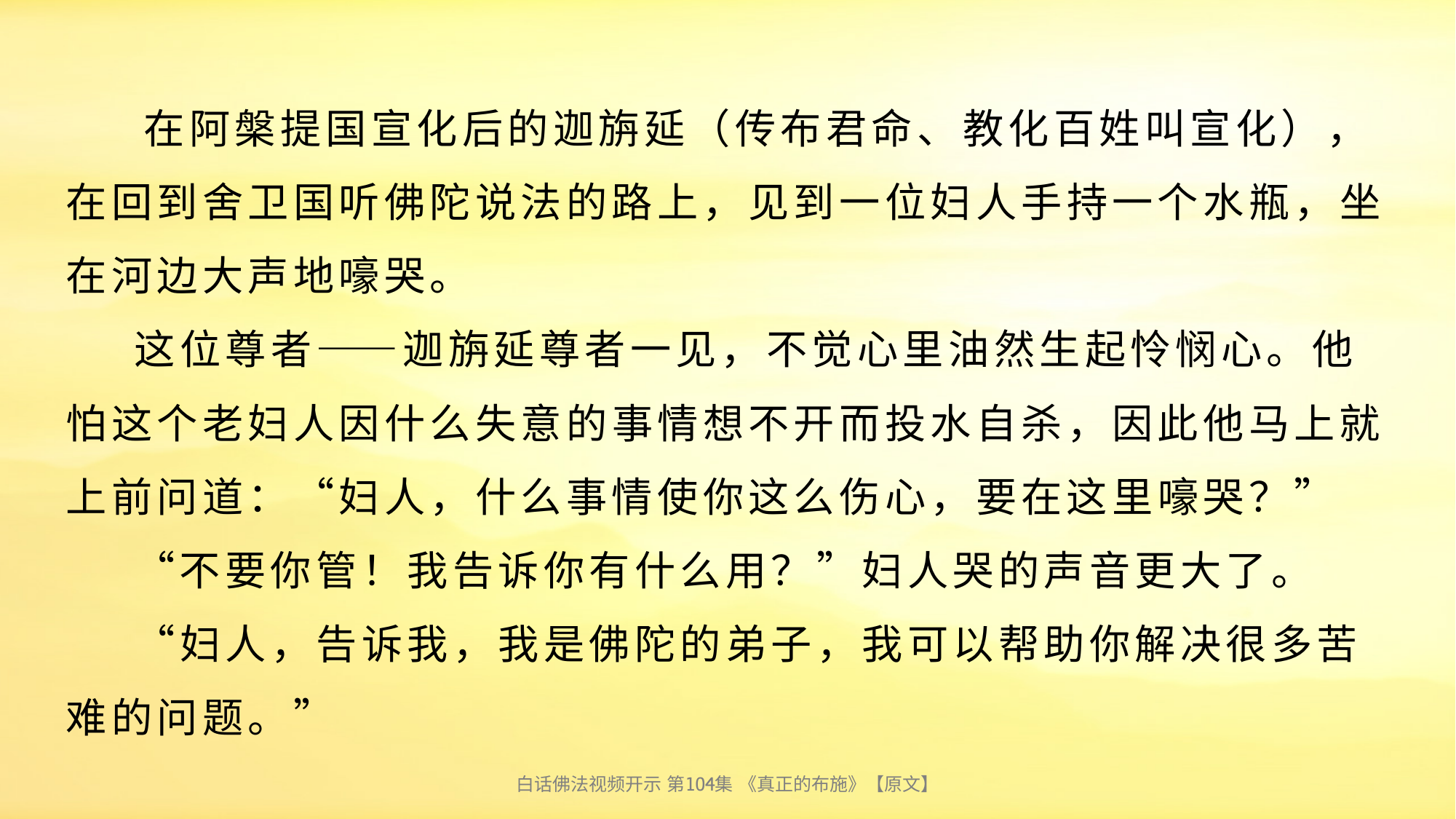

# 在阿槃提国宣化后的迦旃延（传布君命、教化百姓叫宣化），在回到舍卫国听佛陀说法的路上，见到一位妇人手持一个水瓶，坐在河边大声地嚎哭。 这位尊者——迦旃延尊者一见，不觉心里油然生起怜悯心。他怕这个老妇人因什么失意的事情想不开而投水自杀，因此他马上就上前问道：“妇人，什么事情使你这么伤心，要在这里嚎哭？” “不要你管！我告诉你有什么用？”妇人哭的声音更大了。 “妇人，告诉我，我是佛陀的弟子，我可以帮助你解决很多苦难的问题。”
白话佛法视频开示 第104集 《真正的布施》【原文】